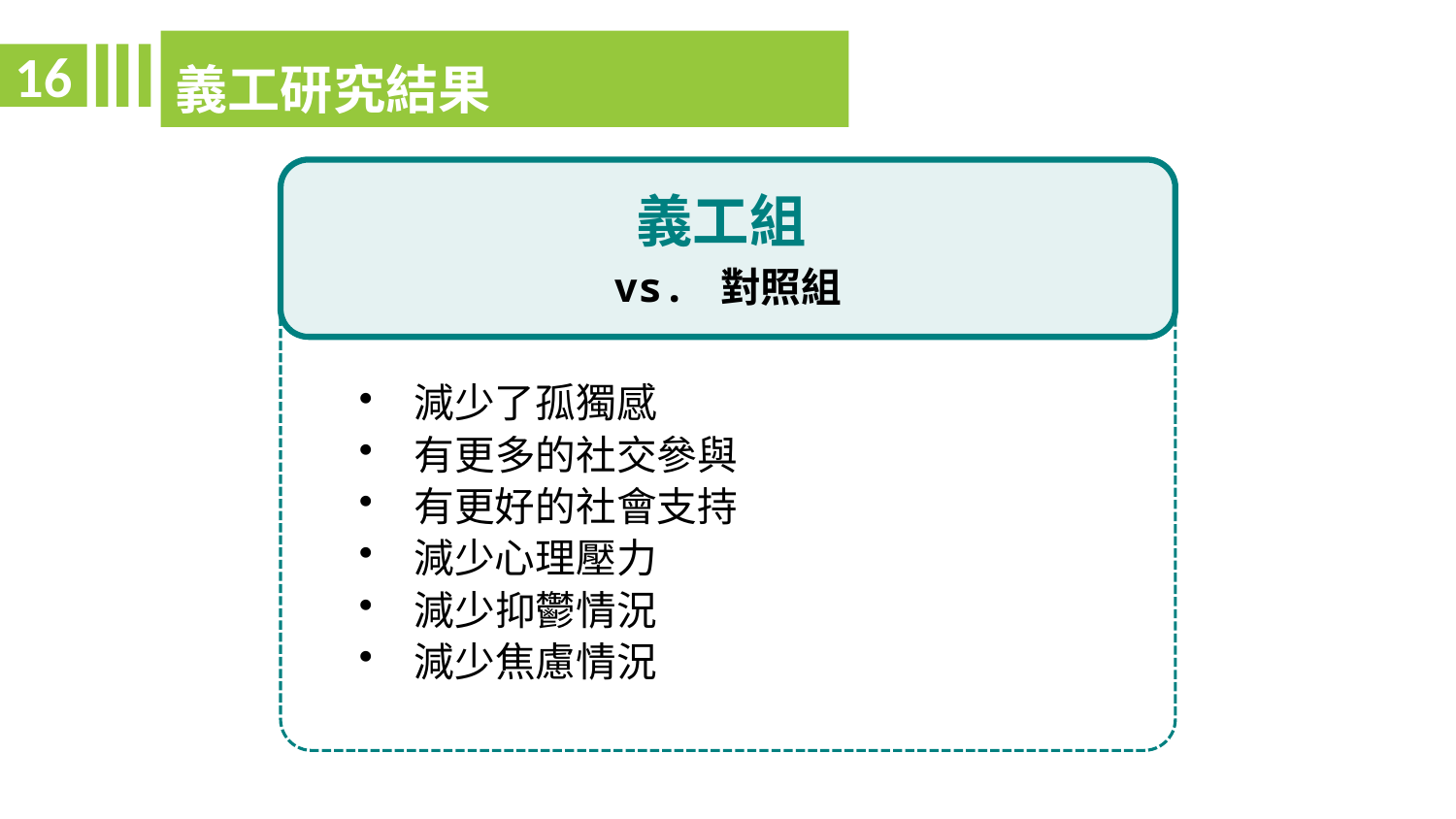

義工研究結果
16

義工組
vs. 對照組
 減少了孤獨感
 有更多的社交參與
 有更好的社會支持
 減少心理壓力
 減少抑鬱情況
 減少焦慮情況